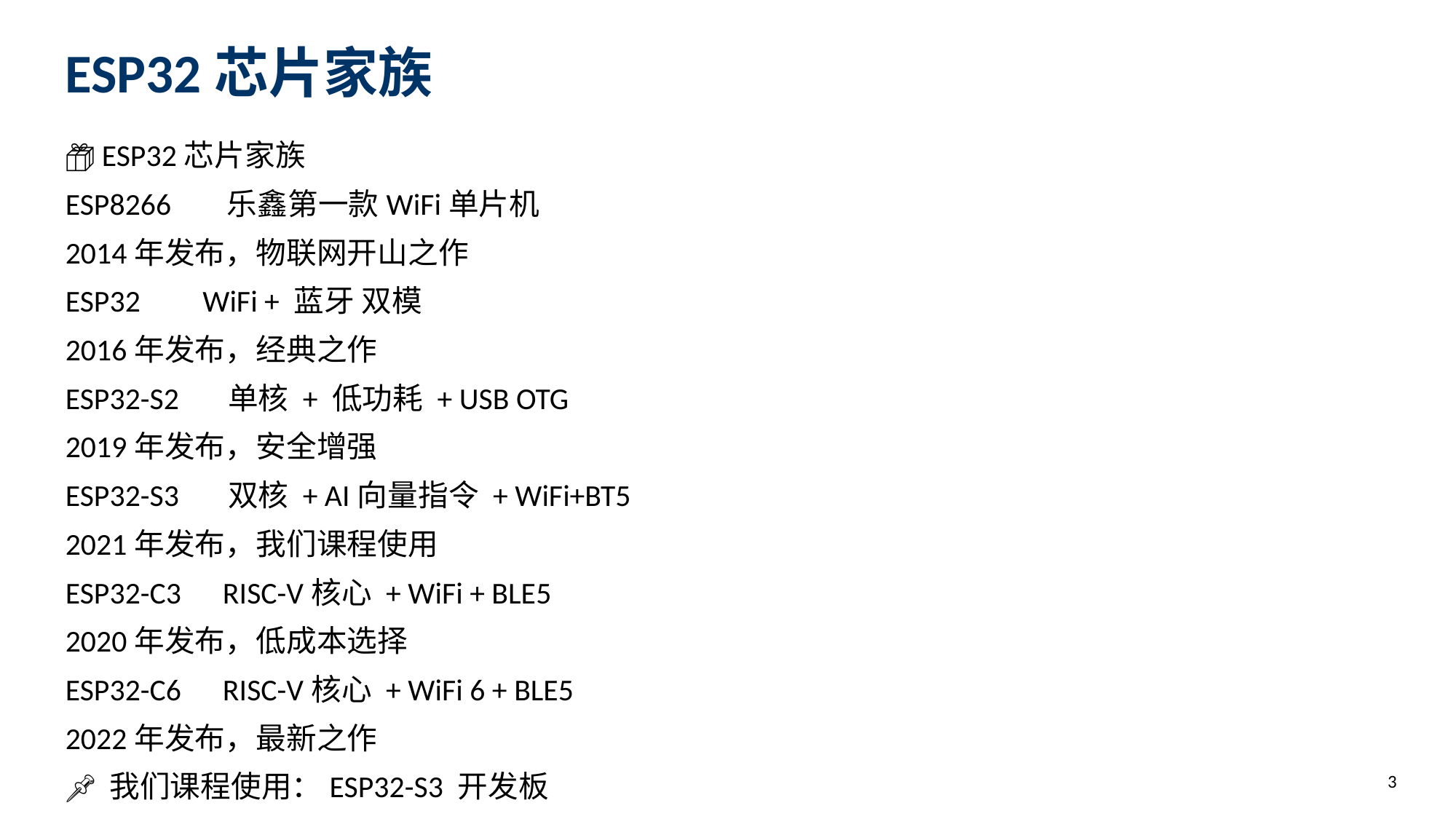

ESP32芯片家族
📦 ESP32芯片家族
ESP8266       乐鑫第一款WiFi单片机
2014年发布，物联网开山之作
ESP32         WiFi + 蓝牙 双模
2016年发布，经典之作
ESP32-S2      单核 + 低功耗 + USB OTG
2019年发布，安全增强
ESP32-S3      双核 + AI向量指令 + WiFi+BT5
2021年发布，我们课程使用
ESP32-C3      RISC-V核心 + WiFi + BLE5
2020年发布，低成本选择
ESP32-C6      RISC-V核心 + WiFi 6 + BLE5
2022年发布，最新之作
📌 我们课程使用：ESP32-S3 开发板
3